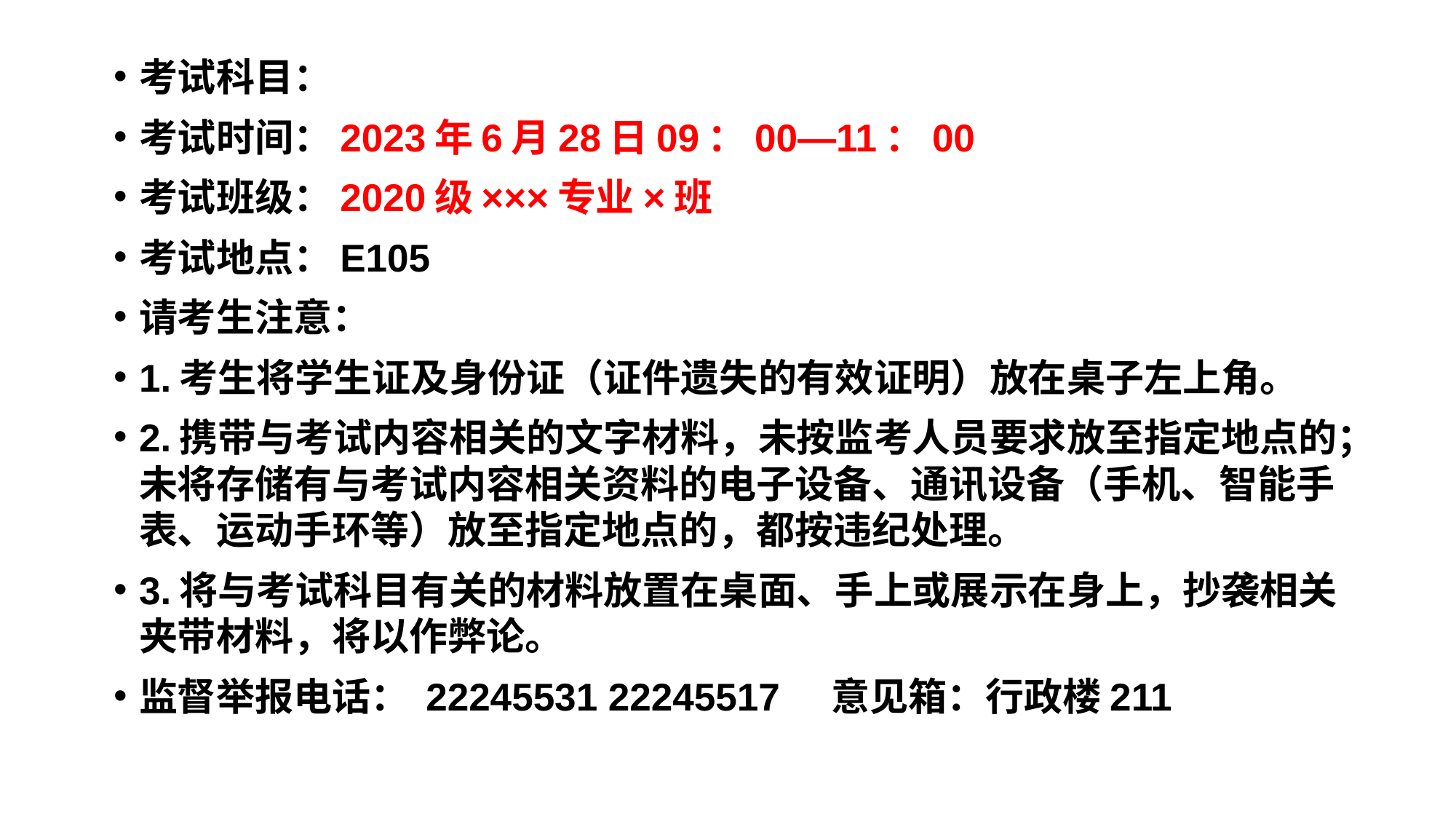

考试科目：
考试时间：2023年6月28日09：00—11：00
考试班级：2020级×××专业×班
考试地点：E105
请考生注意：
1.考生将学生证及身份证（证件遗失的有效证明）放在桌子左上角。
2.携带与考试内容相关的文字材料，未按监考人员要求放至指定地点的；未将存储有与考试内容相关资料的电子设备、通讯设备（手机、智能手表、运动手环等）放至指定地点的，都按违纪处理。
3.将与考试科目有关的材料放置在桌面、手上或展示在身上，抄袭相关夹带材料，将以作弊论。
监督举报电话： 22245531 22245517    意见箱：行政楼211